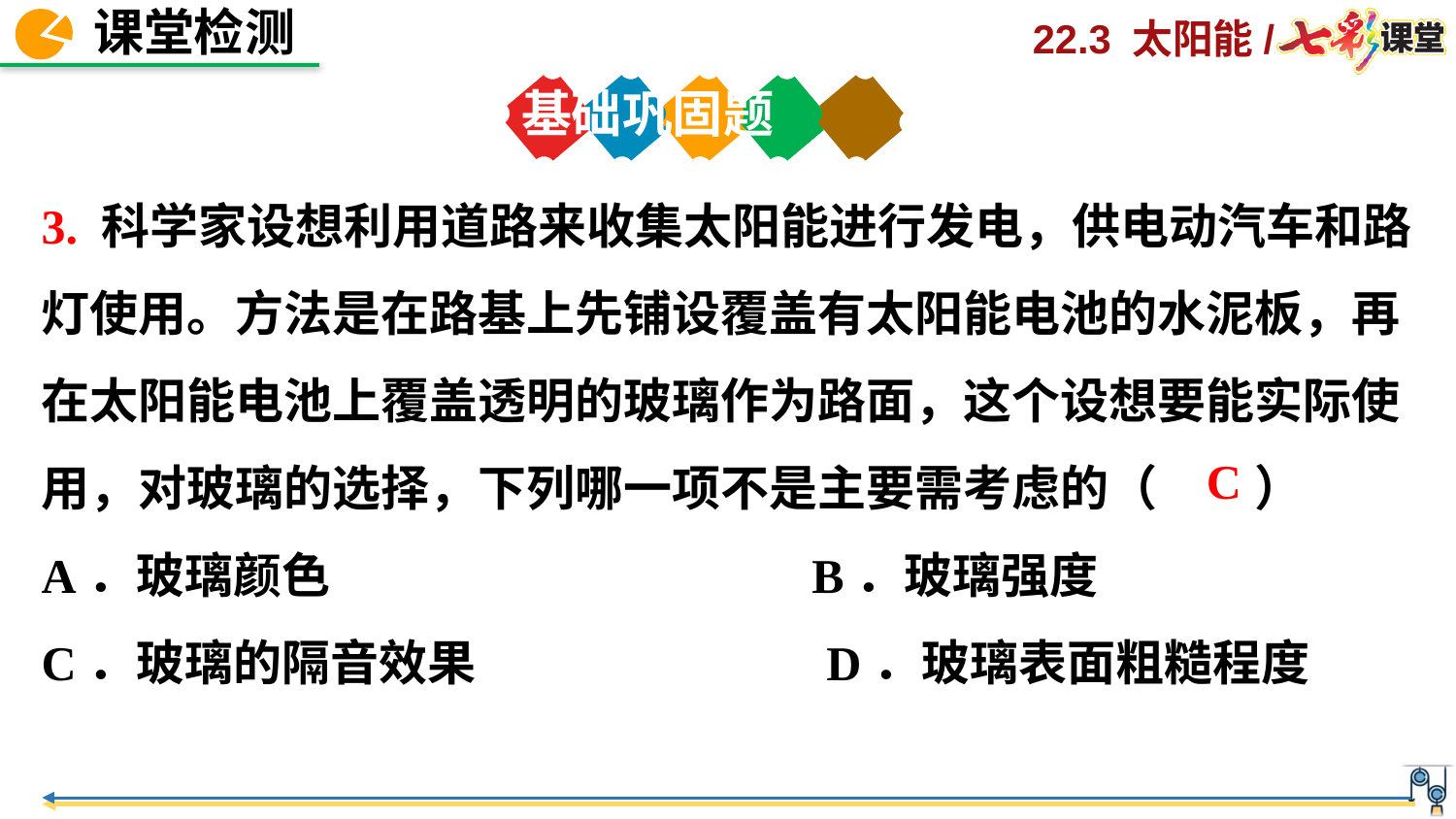

基础巩固题

基础巩固题
3. 科学家设想利用道路来收集太阳能进行发电，供电动汽车和路灯使用。方法是在路基上先铺设覆盖有太阳能电池的水泥板，再在太阳能电池上覆盖透明的玻璃作为路面，这个设想要能实际使用，对玻璃的选择，下列哪一项不是主要需考虑的（　　）
A．玻璃颜色                                           B．玻璃强度
C．玻璃的隔音效果                               D．玻璃表面粗糙程度
C